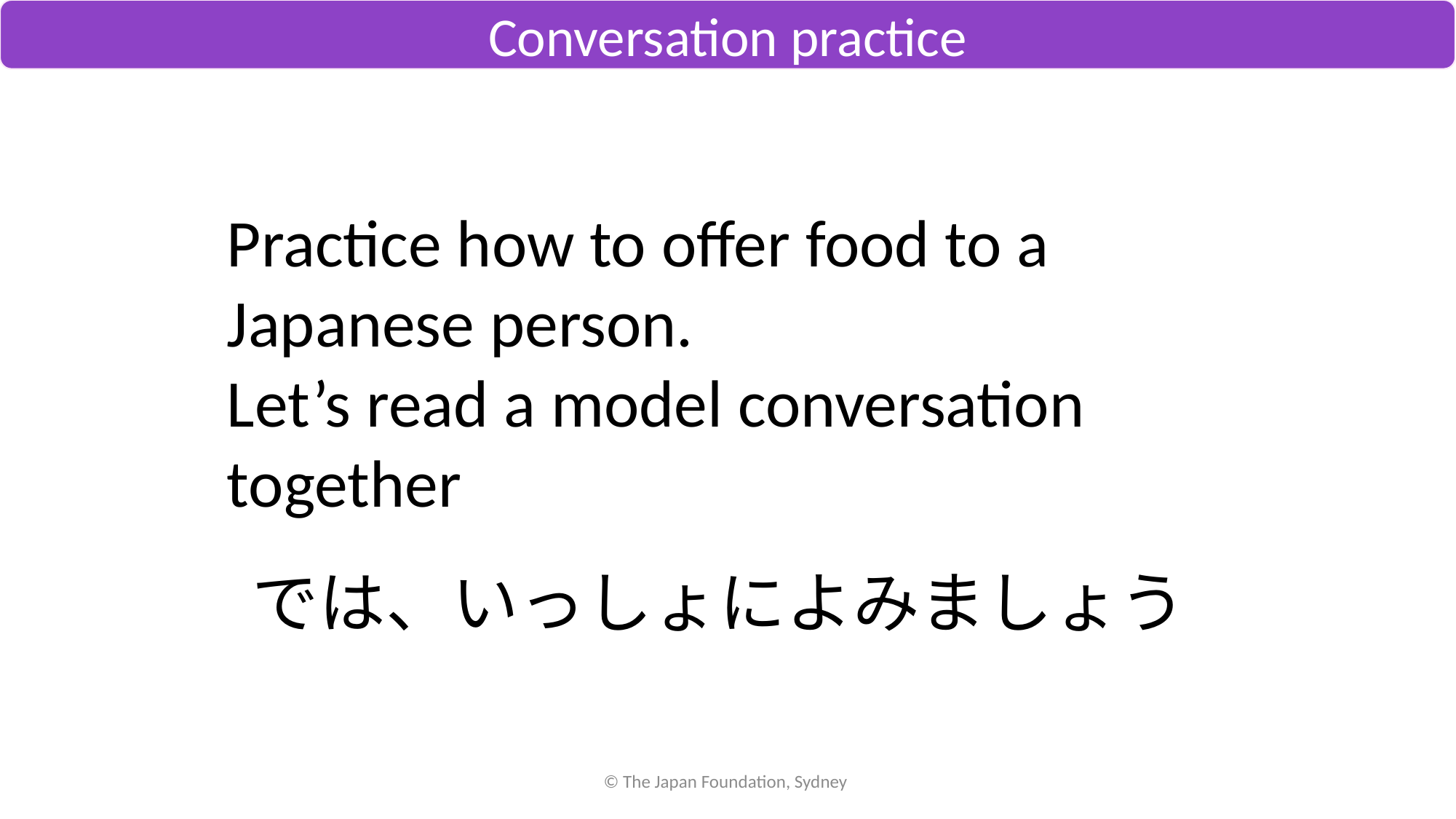

Conversation practice
Practice how to offer food to a Japanese person.
Let’s read a model conversation together
では、いっしょによみましょう
© The Japan Foundation, Sydney